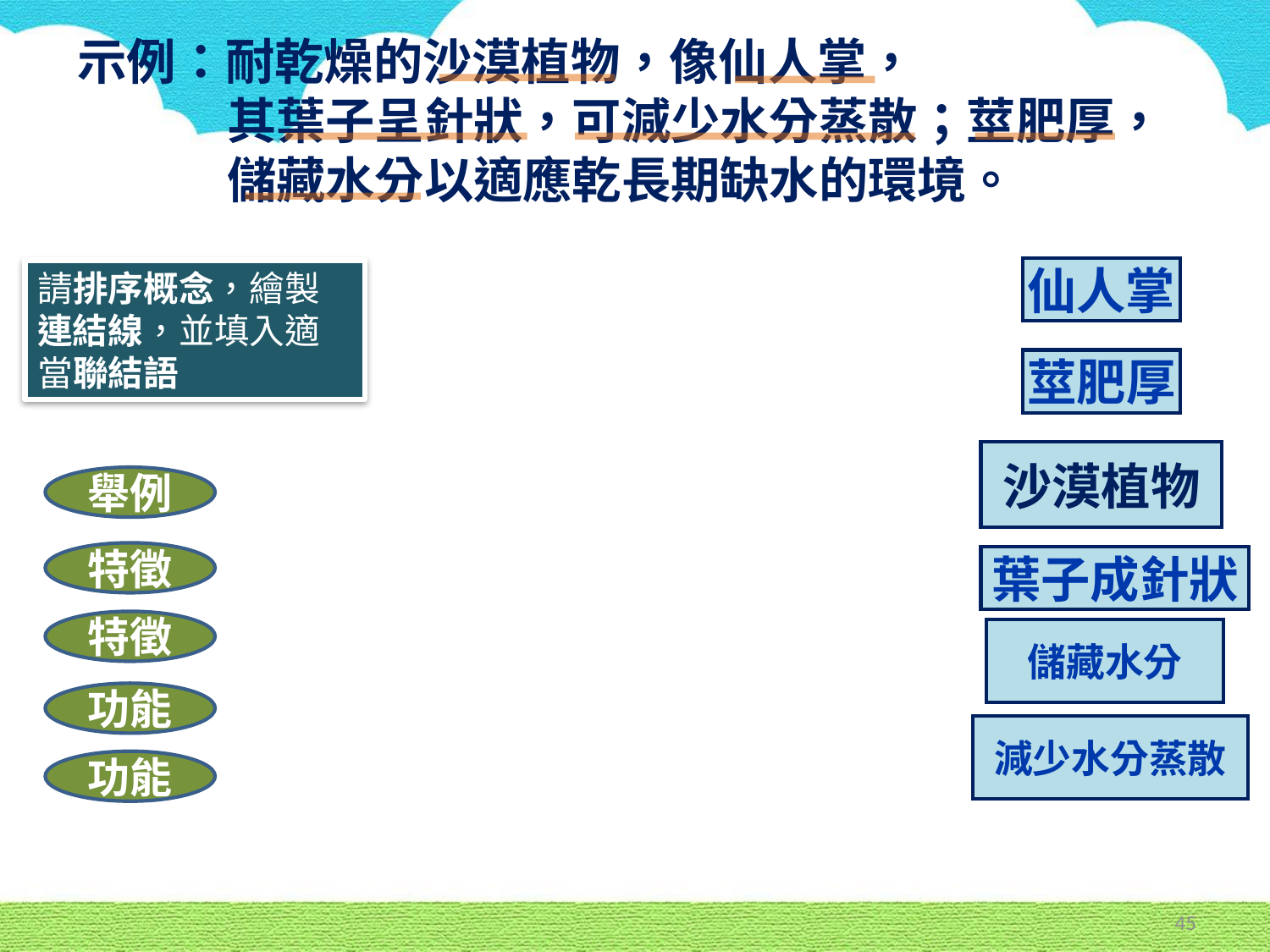

# 示例：耐乾燥的沙漠植物，像仙人掌， 其葉子呈針狀，可減少水分蒸散；莖肥厚，	  儲藏水分以適應乾長期缺水的環境。
仙人掌
請排序概念，繪製連結線，並填入適當聯結語
莖肥厚
沙漠植物
舉例
特徵
葉子成針狀
特徵
儲藏水分
功能
減少水分蒸散
功能
45